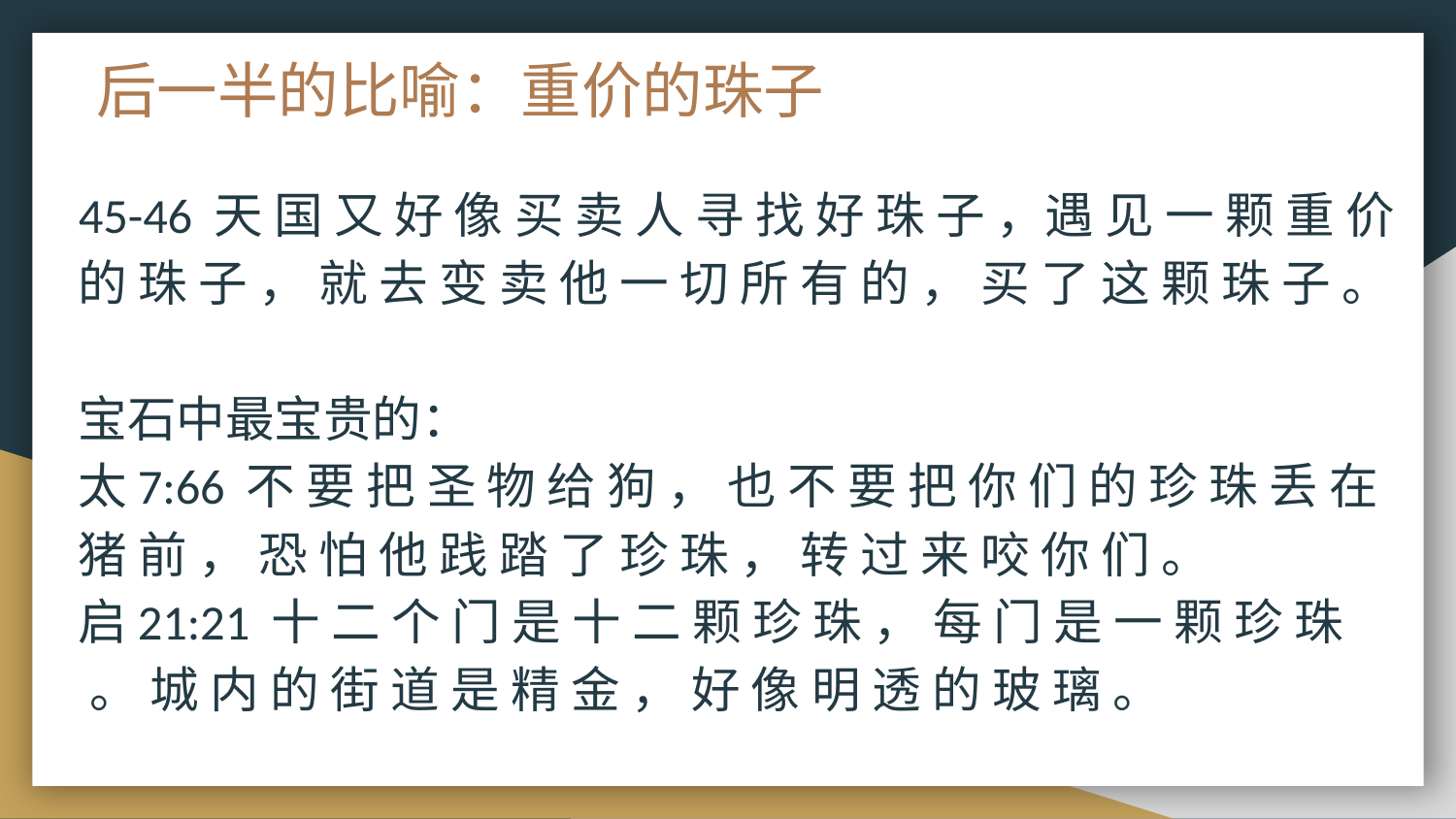

# 后一半的比喻：重价的珠子
45-46 天 国 又 好 像 买 卖 人 寻 找 好 珠 子 ，遇 见 一 颗 重 价 的 珠 子 ， 就 去 变 卖 他 一 切 所 有 的 ， 买 了 这 颗 珠 子 。

宝石中最宝贵的：
太7:66 不 要 把 圣 物 给 狗 ， 也 不 要 把 你 们 的 珍 珠 丢 在 猪 前 ， 恐 怕 他 践 踏 了 珍 珠 ， 转 过 来 咬 你 们 。
启21:21 十 二 个 门 是 十 二 颗 珍 珠 ， 每 门 是 一 颗 珍 珠 。 城 内 的 街 道 是 精 金 ， 好 像 明 透 的 玻 璃 。